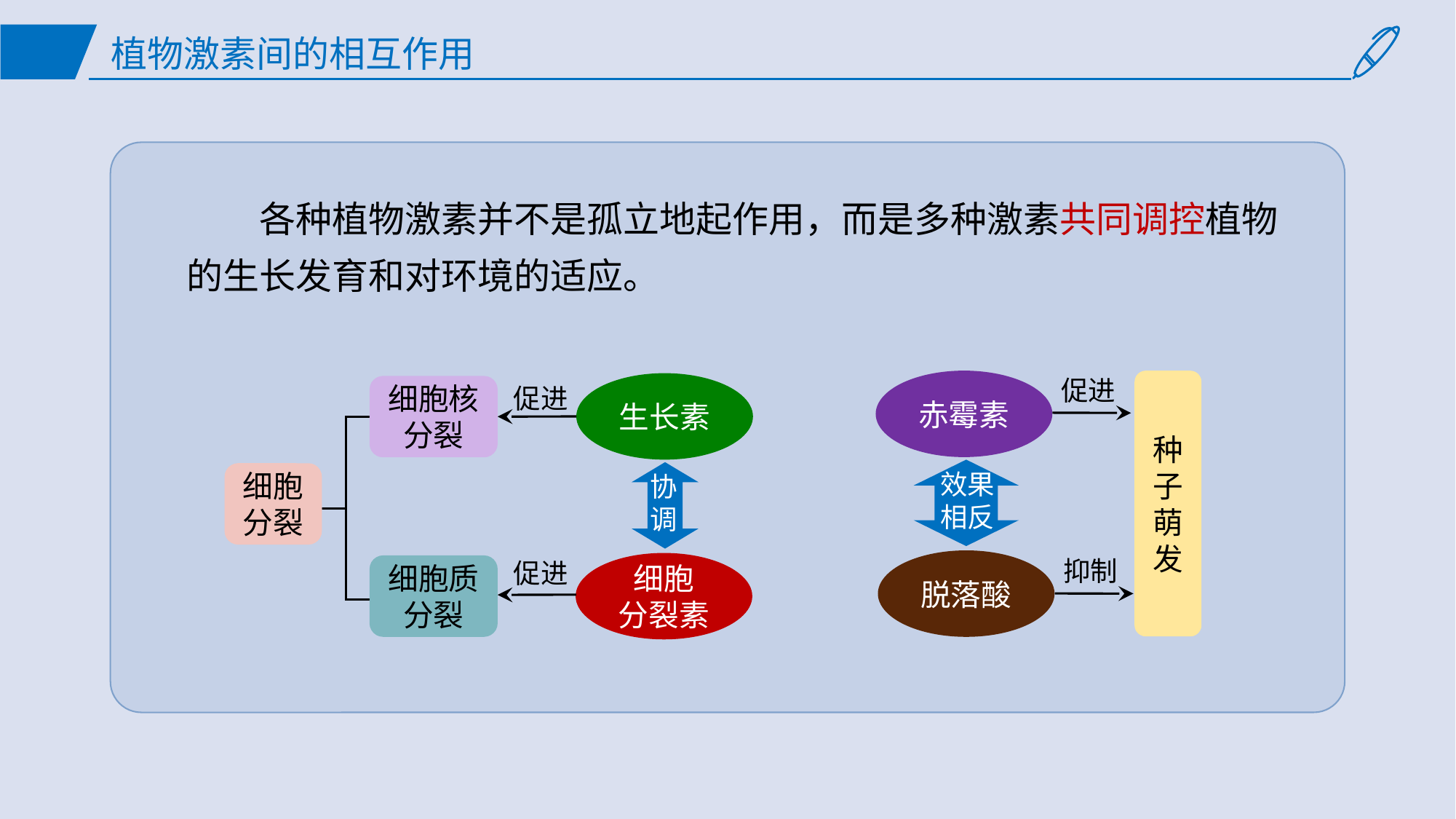

# 植物激素间的相互作用

　　各种植物激素并不是孤立地起作用，而是多种激素共同调控植物的生长发育和对环境的适应。
促进
赤霉素
种子萌发
生长素
促进
细胞核分裂

效果相反

协调
细胞分裂
抑制
脱落酸
促进
细胞
分裂素
细胞质分裂